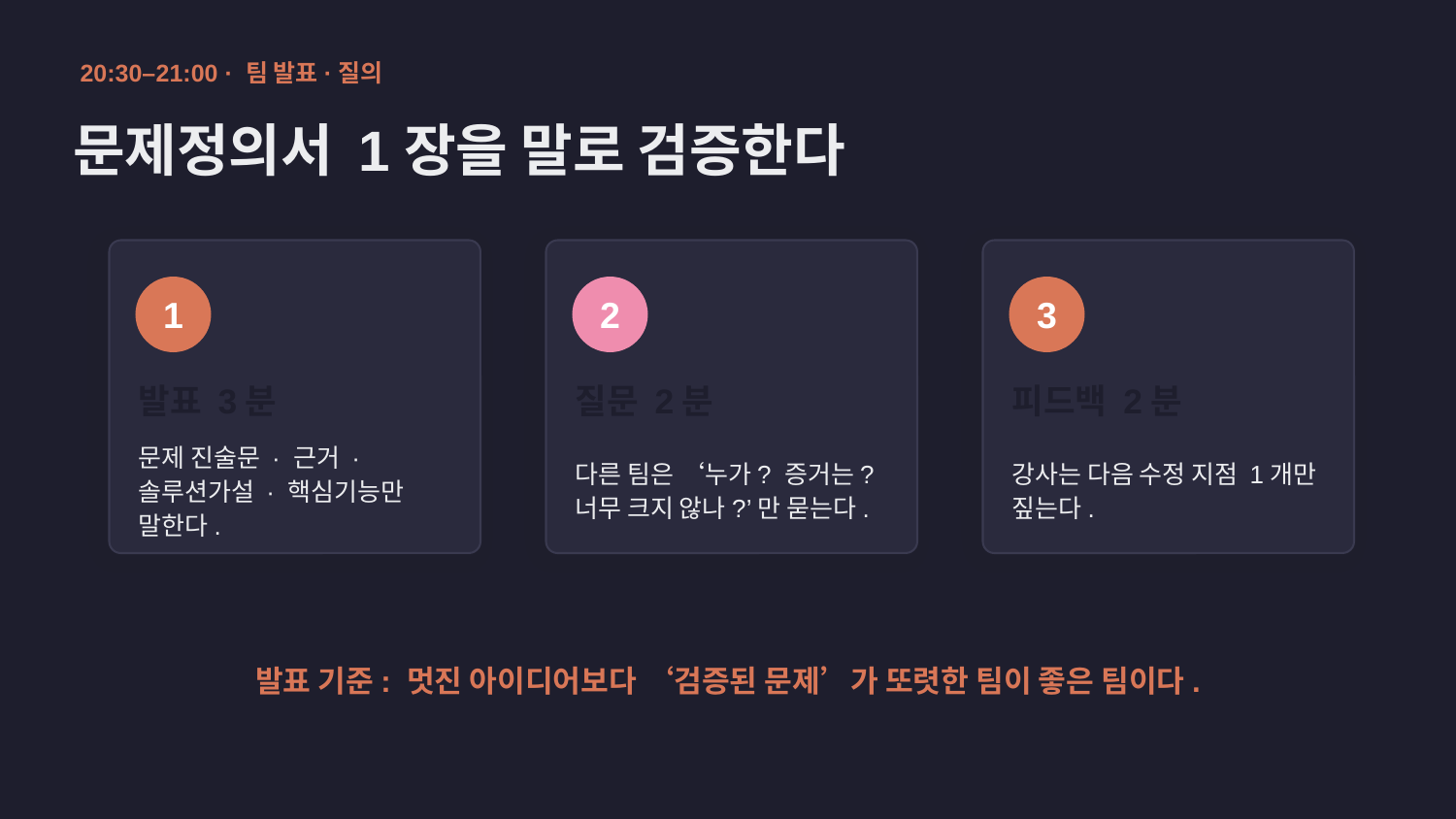

20:30–21:00 · 팀 발표·질의
문제정의서 1장을 말로 검증한다

1

2

3
발표 3분
질문 2분
피드백 2분
문제 진술문 · 근거 · 솔루션가설 · 핵심기능만 말한다.
다른 팀은 ‘누가? 증거는? 너무 크지 않나?’만 묻는다.
강사는 다음 수정 지점 1개만 짚는다.
발표 기준: 멋진 아이디어보다 ‘검증된 문제’가 또렷한 팀이 좋은 팀이다.